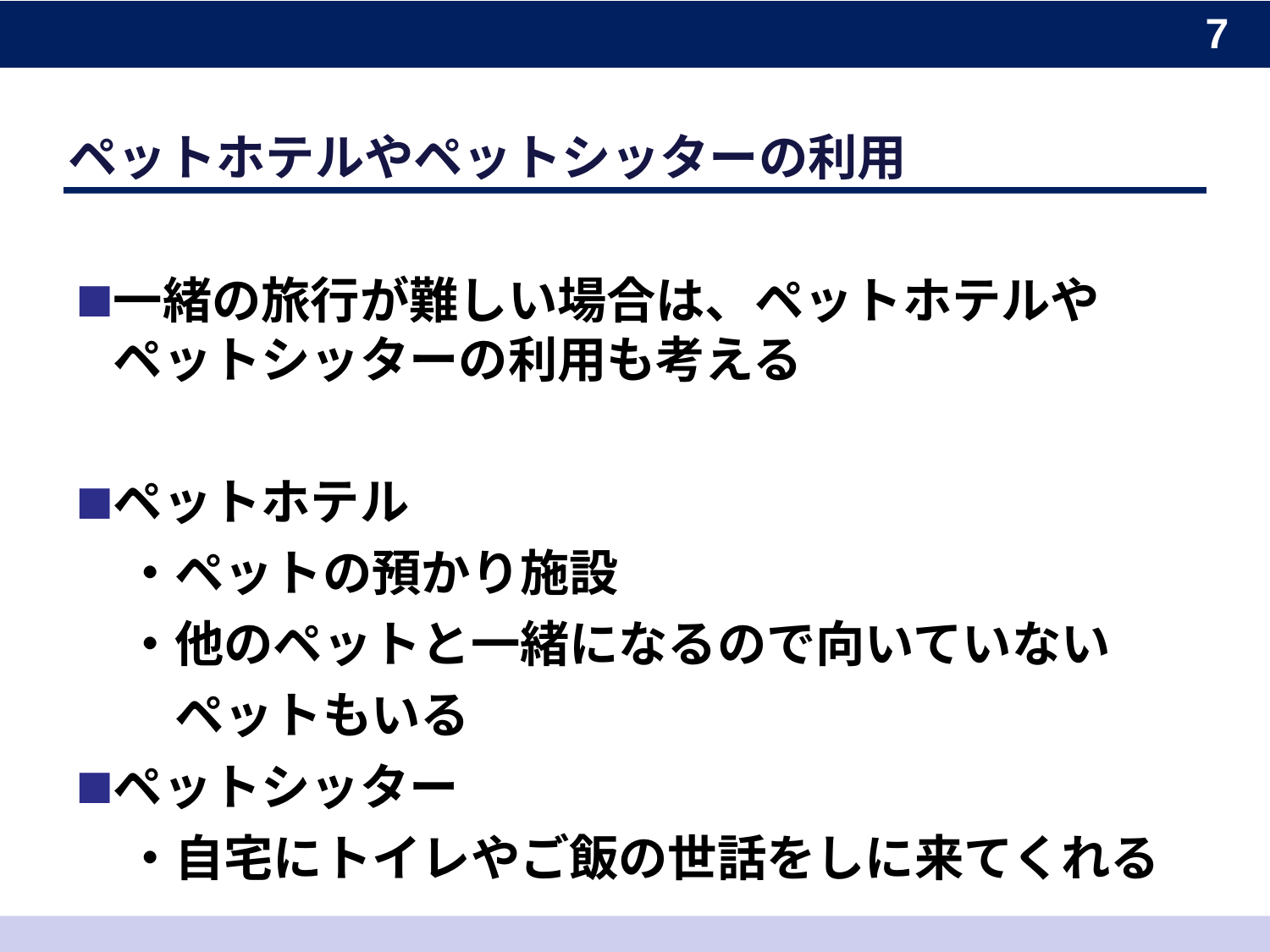

7
# ペットホテルやペットシッターの利用
一緒の旅行が難しい場合は、ペットホテルやペットシッターの利用も考える

ペットホテル
　・ペットの預かり施設
　・他のペットと一緒になるので向いていない
　　ペットもいる
ペットシッター
　・自宅にトイレやご飯の世話をしに来てくれる